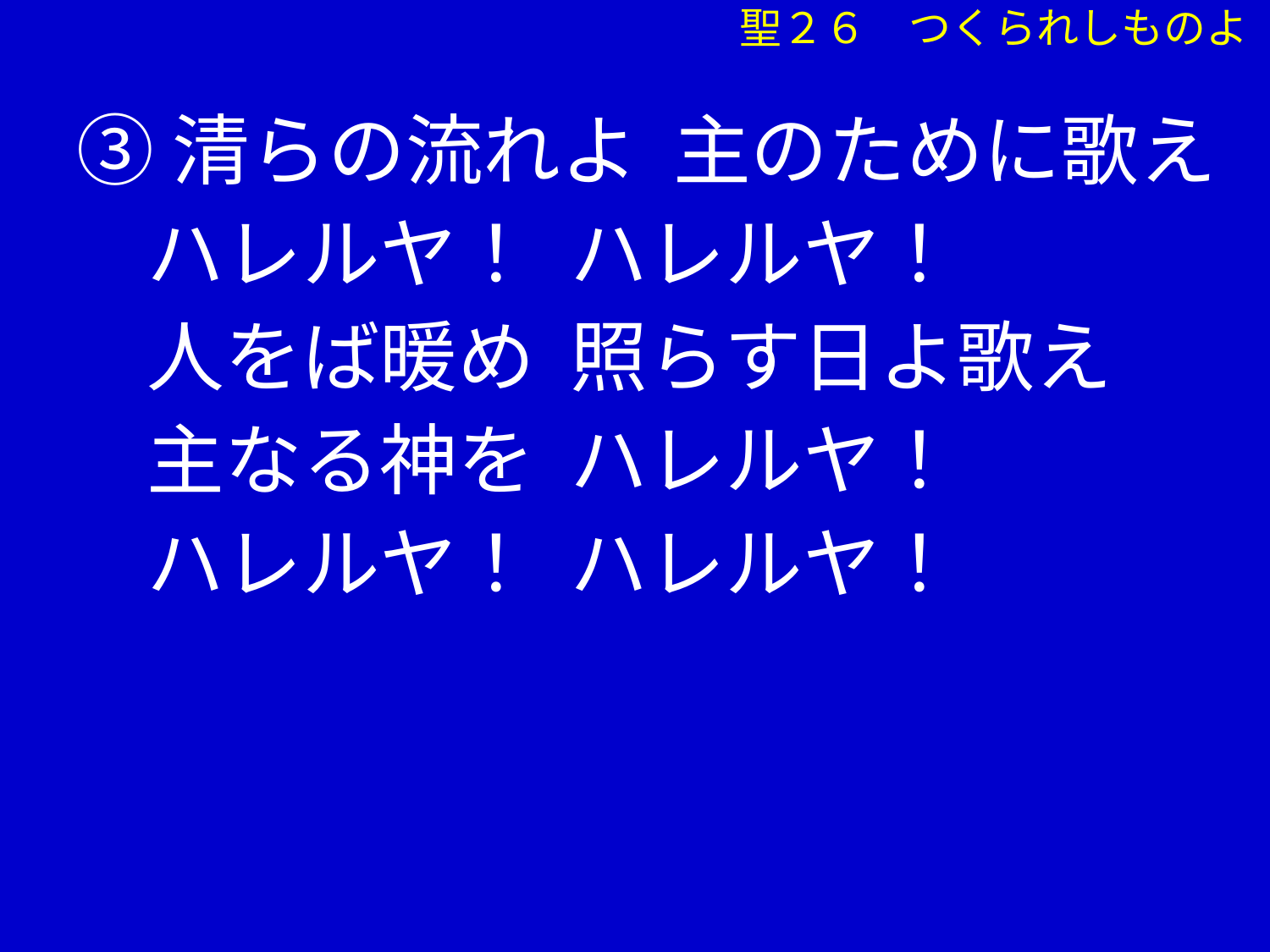

③清らの流れよ  主のために歌え
   ハレルヤ！  ハレルヤ！
   人をば暖め  照らす日よ歌え
   主なる神を  ハレルヤ！
   ハレルヤ！  ハレルヤ！
聖２６　つくられしものよ